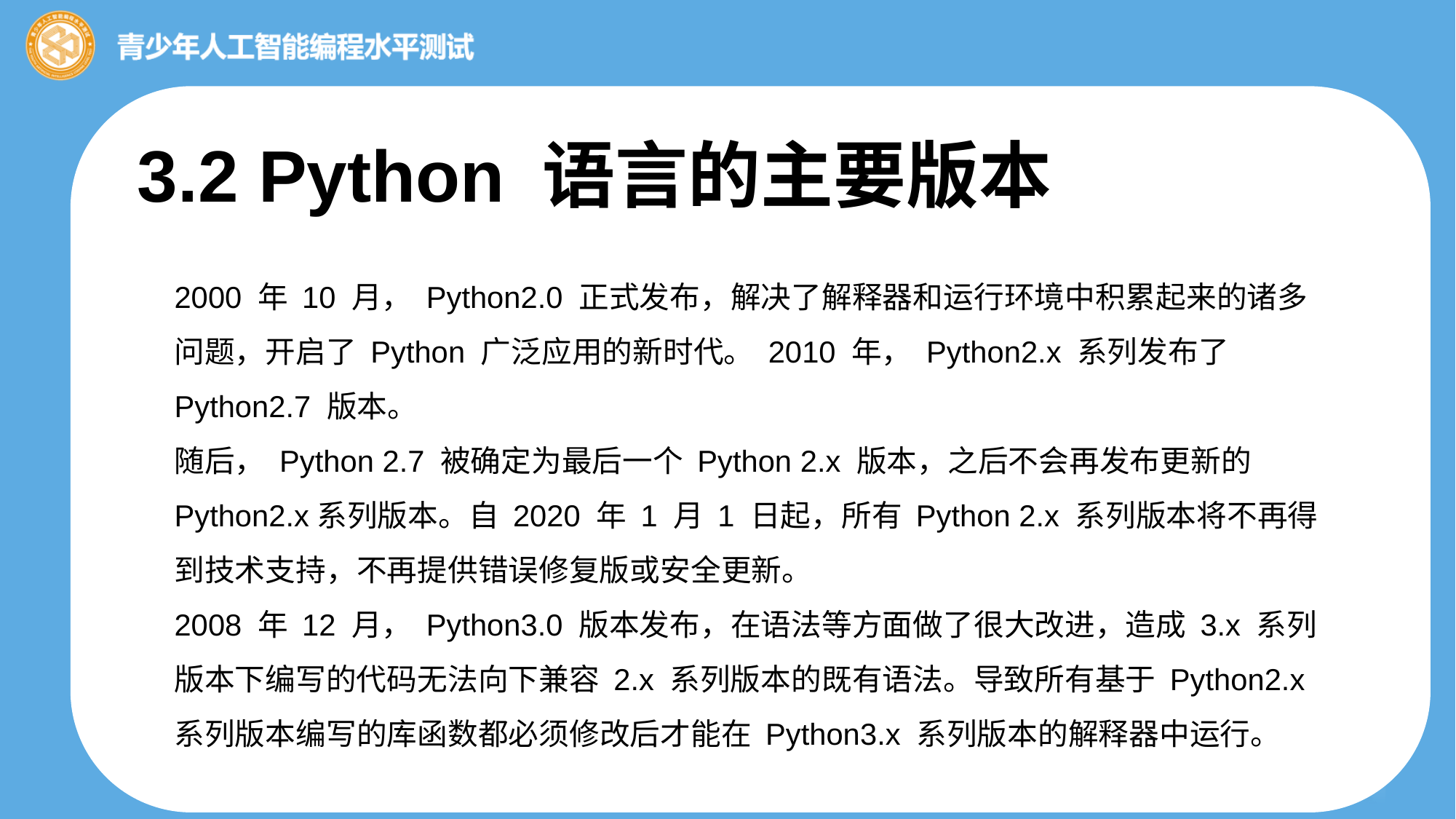

3.2 Python 语言的主要版本
2000 年 10 月， Python2.0 正式发布，解决了解释器和运行环境中积累起来的诸多问题，开启了 Python 广泛应用的新时代。 2010 年， Python2.x 系列发布了 Python2.7 版本。
随后， Python 2.7 被确定为最后一个 Python 2.x 版本，之后不会再发布更新的 Python2.x系列版本。自 2020 年 1 月 1 日起，所有 Python 2.x 系列版本将不再得到技术支持，不再提供错误修复版或安全更新。
2008 年 12 月， Python3.0 版本发布，在语法等方面做了很大改进，造成 3.x 系列版本下编写的代码无法向下兼容 2.x 系列版本的既有语法。导致所有基于 Python2.x 系列版本编写的库函数都必须修改后才能在 Python3.x 系列版本的解释器中运行。